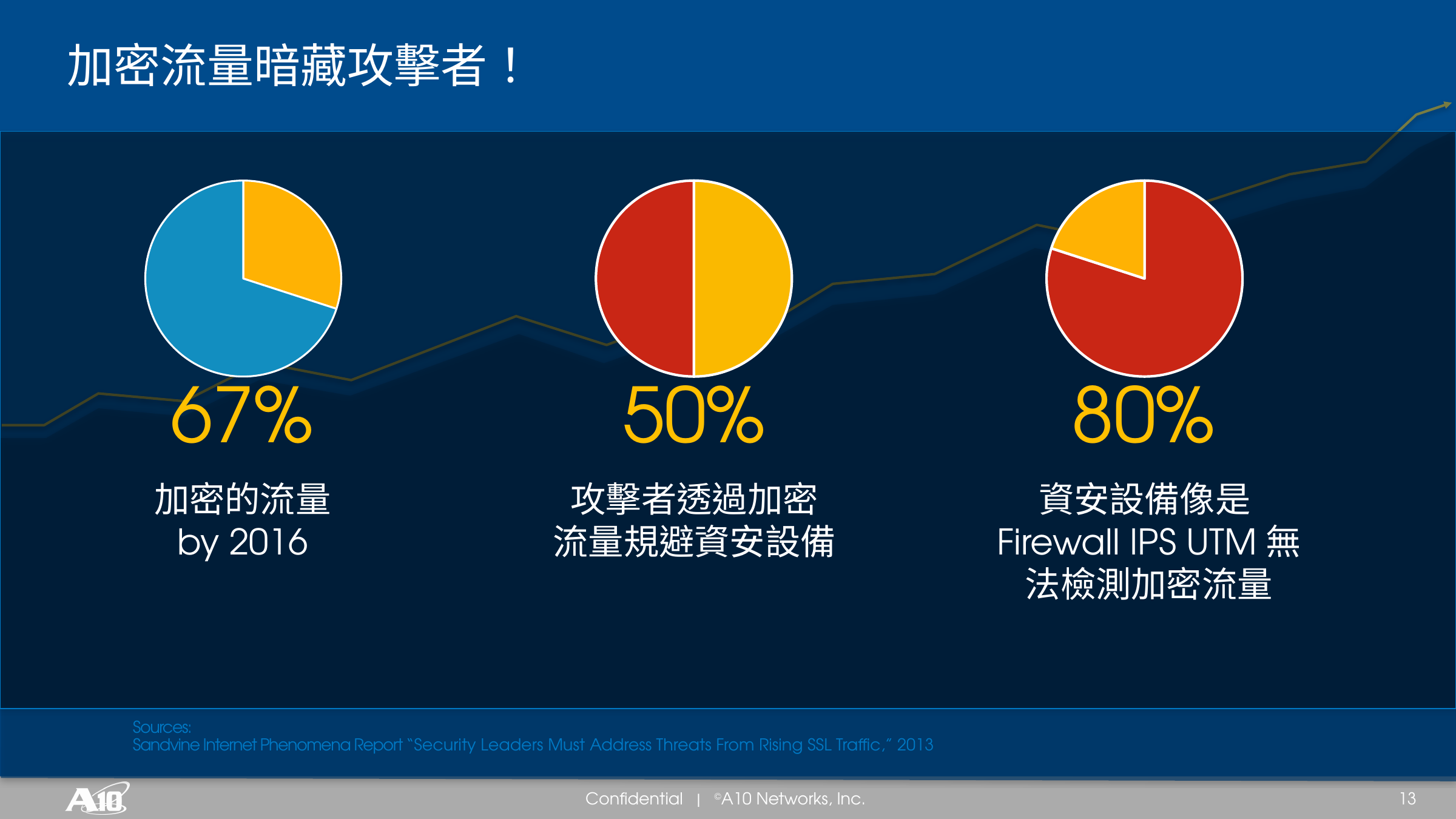

# 加密流量暗藏攻擊者！

### Chart

| Category | Sales |
|---|---|
| Encrypted | 30.0 |
| Unencrypted | 70.0 |

### Chart

| Category | Sales |
|---|---|
| Encrypted | 50.0 |
| Unencrypted | 50.0 |

### Chart

| Category | Column1 |
|---|---|
| Encrypted | 80.0 |
| Unencrypted | 20.0 |
67%
50%
80%
加密的流量
by 2016
攻擊者透過加密
流量規避資安設備
資安設備像是Firewall IPS UTM無法檢測加密流量
Sources:
Sandvine Internet Phenomena Report “Security Leaders Must Address Threats From Rising SSL Traffic,” 2013